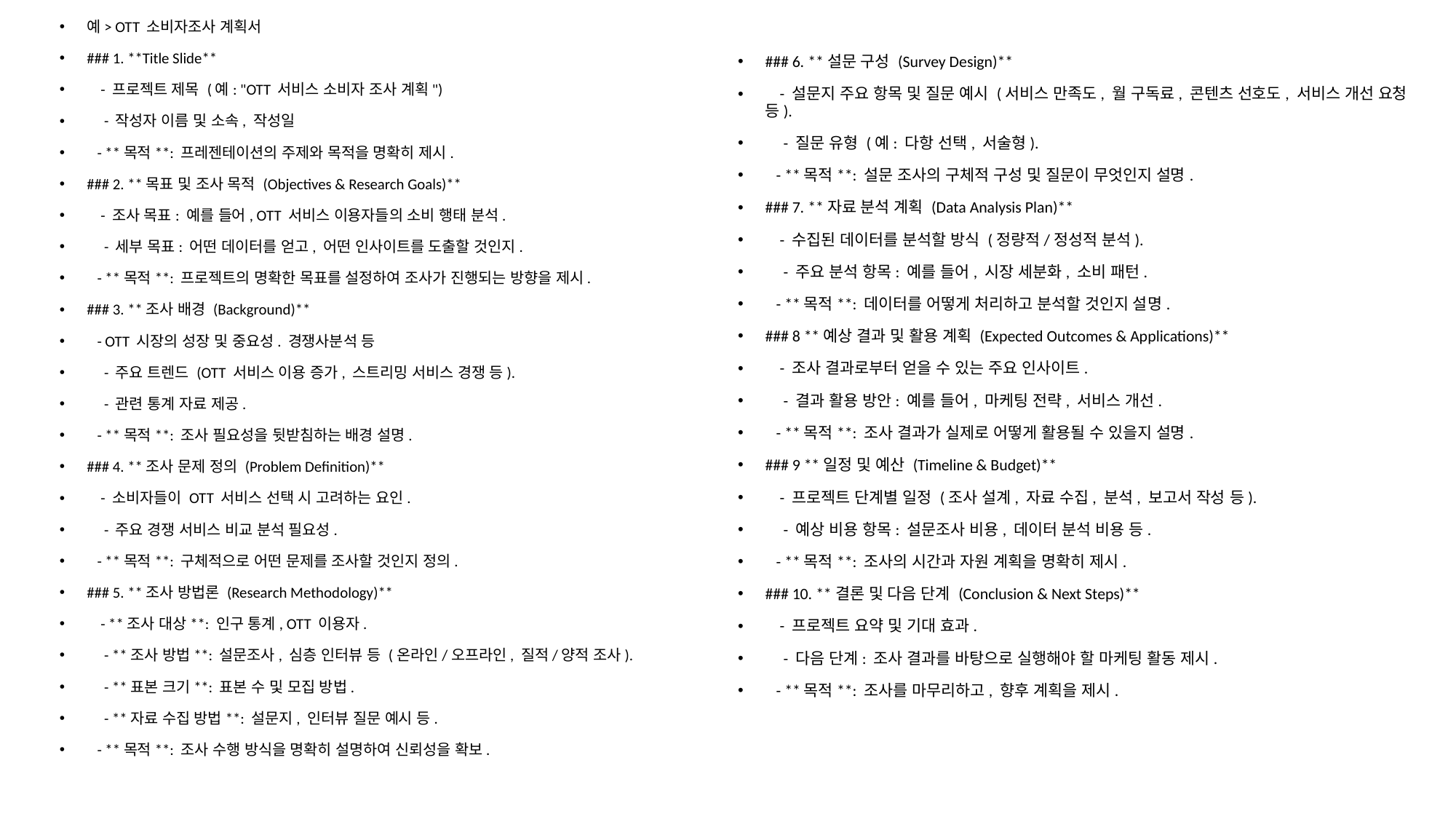

예> OTT 소비자조사 계획서
### 1. **Title Slide**
    - 프로젝트 제목 (예: "OTT 서비스 소비자 조사 계획")
     - 작성자 이름 및 소속, 작성일
   - **목적**: 프레젠테이션의 주제와 목적을 명확히 제시.
### 2. **목표 및 조사 목적 (Objectives & Research Goals)**
    - 조사 목표: 예를 들어, OTT 서비스 이용자들의 소비 행태 분석.
     - 세부 목표: 어떤 데이터를 얻고, 어떤 인사이트를 도출할 것인지.
   - **목적**: 프로젝트의 명확한 목표를 설정하여 조사가 진행되는 방향을 제시.
### 3. **조사 배경 (Background)**
   - OTT 시장의 성장 및 중요성. 경쟁사분석 등
     - 주요 트렌드 (OTT 서비스 이용 증가, 스트리밍 서비스 경쟁 등).
     - 관련 통계 자료 제공.
   - **목적**: 조사 필요성을 뒷받침하는 배경 설명.
### 4. **조사 문제 정의 (Problem Definition)**
    - 소비자들이 OTT 서비스 선택 시 고려하는 요인.
     - 주요 경쟁 서비스 비교 분석 필요성.
   - **목적**: 구체적으로 어떤 문제를 조사할 것인지 정의.
### 5. **조사 방법론 (Research Methodology)**
    - **조사 대상**: 인구 통계, OTT 이용자.
     - **조사 방법**: 설문조사, 심층 인터뷰 등 (온라인/오프라인, 질적/양적 조사).
     - **표본 크기**: 표본 수 및 모집 방법.
     - **자료 수집 방법**: 설문지, 인터뷰 질문 예시 등.
   - **목적**: 조사 수행 방식을 명확히 설명하여 신뢰성을 확보.
### 6. **설문 구성 (Survey Design)**
    - 설문지 주요 항목 및 질문 예시 (서비스 만족도, 월 구독료, 콘텐츠 선호도, 서비스 개선 요청 등).
     - 질문 유형 (예: 다항 선택, 서술형).
   - **목적**: 설문 조사의 구체적 구성 및 질문이 무엇인지 설명.
### 7. **자료 분석 계획 (Data Analysis Plan)**
    - 수집된 데이터를 분석할 방식 (정량적/정성적 분석).
     - 주요 분석 항목: 예를 들어, 시장 세분화, 소비 패턴.
   - **목적**: 데이터를 어떻게 처리하고 분석할 것인지 설명.
### 8 **예상 결과 및 활용 계획 (Expected Outcomes & Applications)**
    - 조사 결과로부터 얻을 수 있는 주요 인사이트.
     - 결과 활용 방안: 예를 들어, 마케팅 전략, 서비스 개선.
   - **목적**: 조사 결과가 실제로 어떻게 활용될 수 있을지 설명.
### 9 **일정 및 예산 (Timeline & Budget)**
    - 프로젝트 단계별 일정 (조사 설계, 자료 수집, 분석, 보고서 작성 등).
     - 예상 비용 항목: 설문조사 비용, 데이터 분석 비용 등.
   - **목적**: 조사의 시간과 자원 계획을 명확히 제시.
### 10. **결론 및 다음 단계 (Conclusion & Next Steps)**
    - 프로젝트 요약 및 기대 효과.
     - 다음 단계: 조사 결과를 바탕으로 실행해야 할 마케팅 활동 제시.
   - **목적**: 조사를 마무리하고, 향후 계획을 제시.